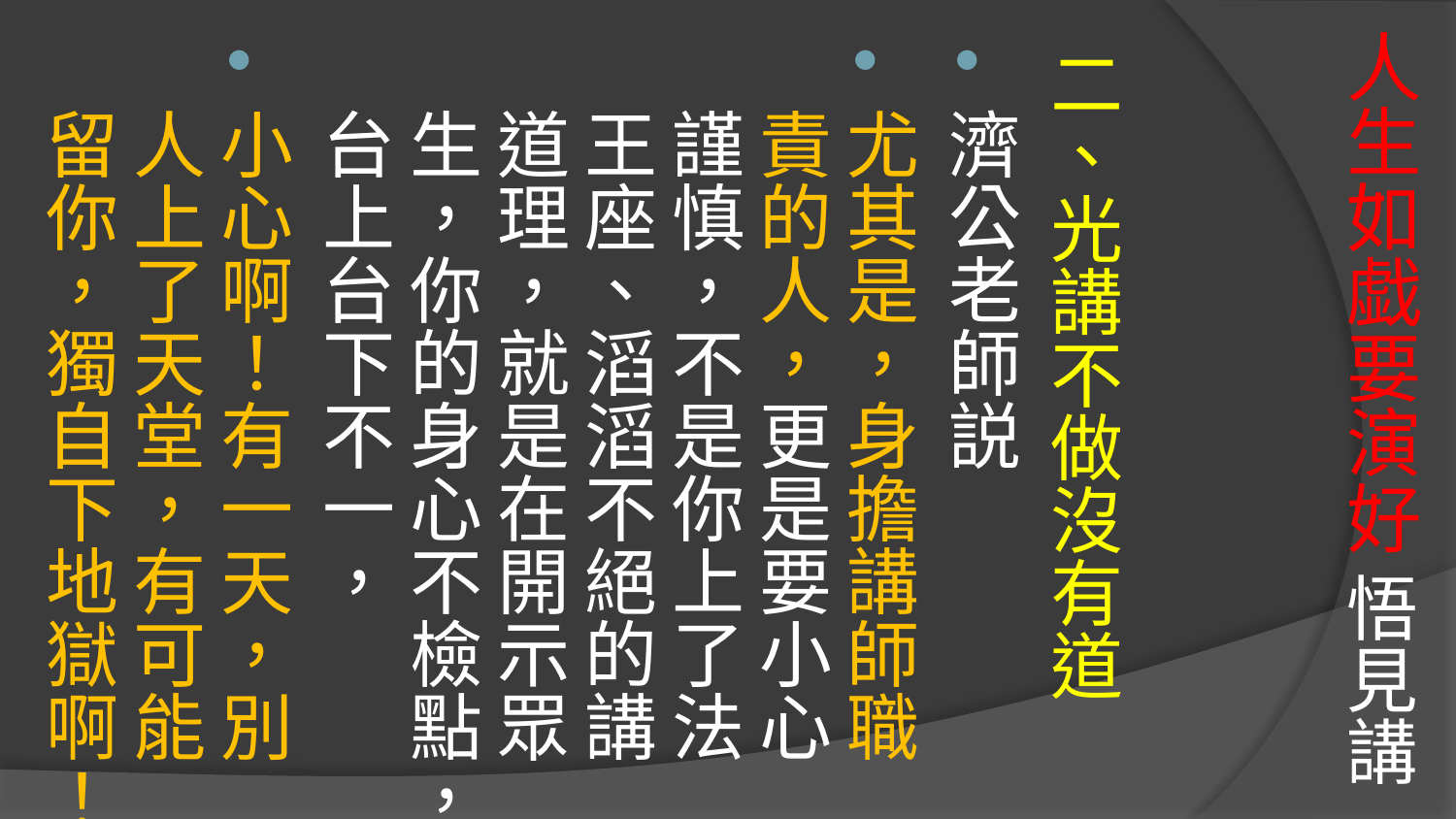

# 人生如戯要演好 悟見講
二、光講不做沒有道
濟公老師説
尤其是，身擔講師職責的人，更是要小心謹慎，不是你上了法王座、滔滔不絕的講道理，就是在開示眾生，你的身心不檢點，台上台下不一，
小心啊！有一天，別人上了天堂，有可能留你，獨自下地獄啊！